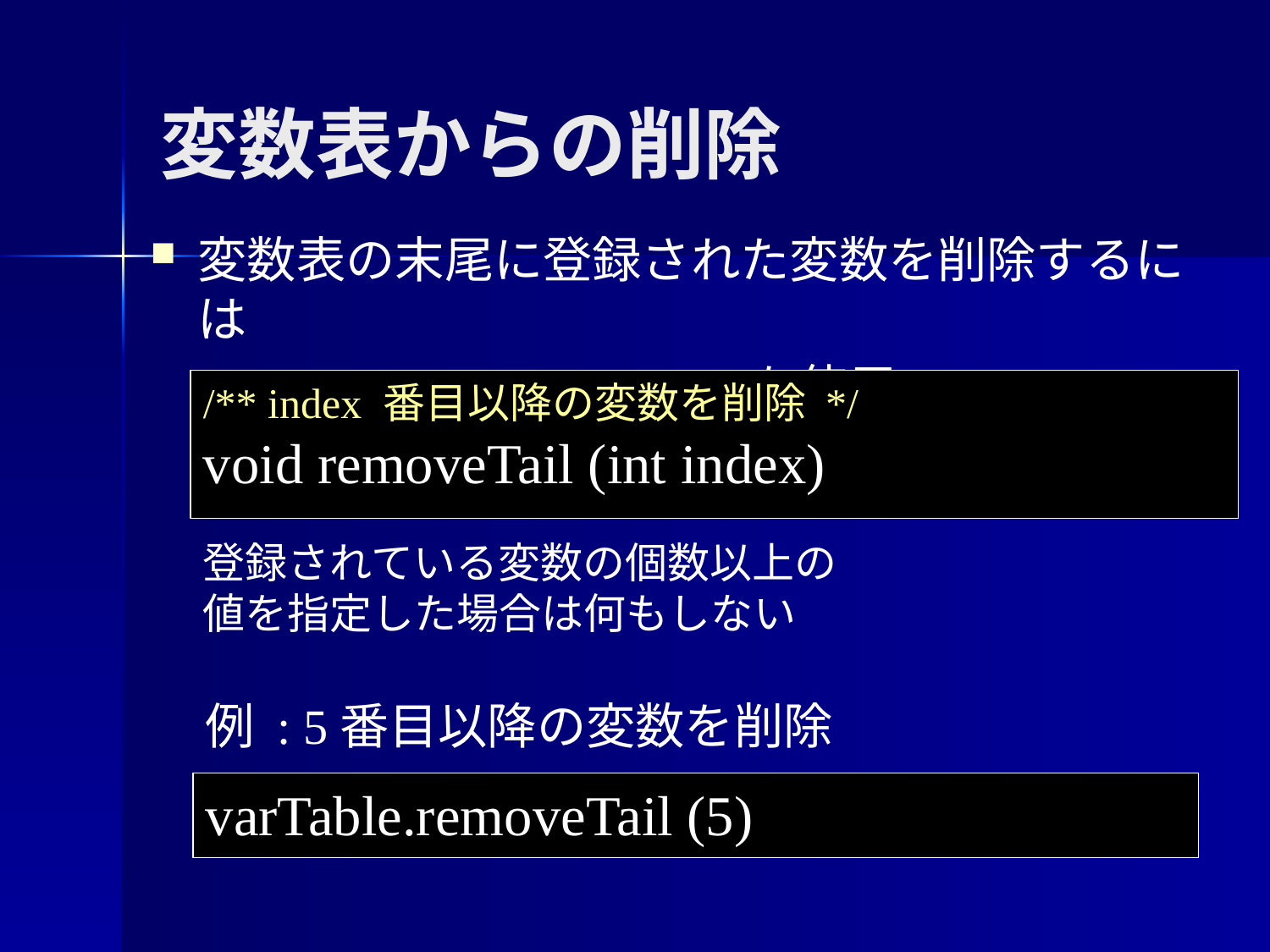

変数表からの削除
変数表の末尾に登録された変数を削除するには
VarTable.removeTail (int) を使用
/** index 番目以降の変数を削除 */
void removeTail (int index)
登録されている変数の個数以上の
値を指定した場合は何もしない
例 : 5番目以降の変数を削除
varTable.removeTail (5)